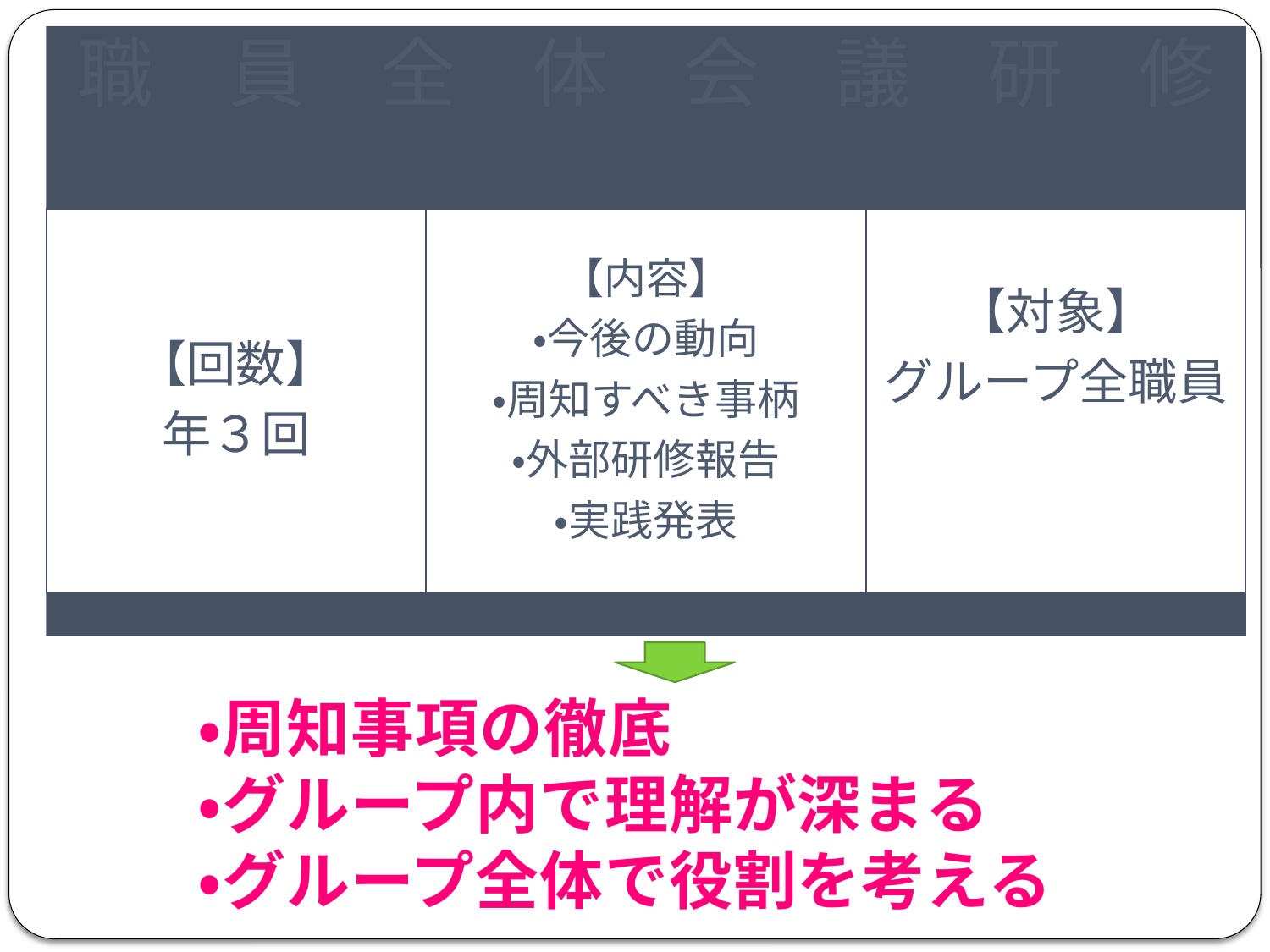

職　員　全　体　会　議　研　修
【回数】
年３回
【内容】
・今後の動向
・周知すべき事柄
・外部研修報告
・実践発表
【対象】
グループ全職員

・周知事項の徹底
・グループ内で理解が深まる
・グループ全体で役割を考える